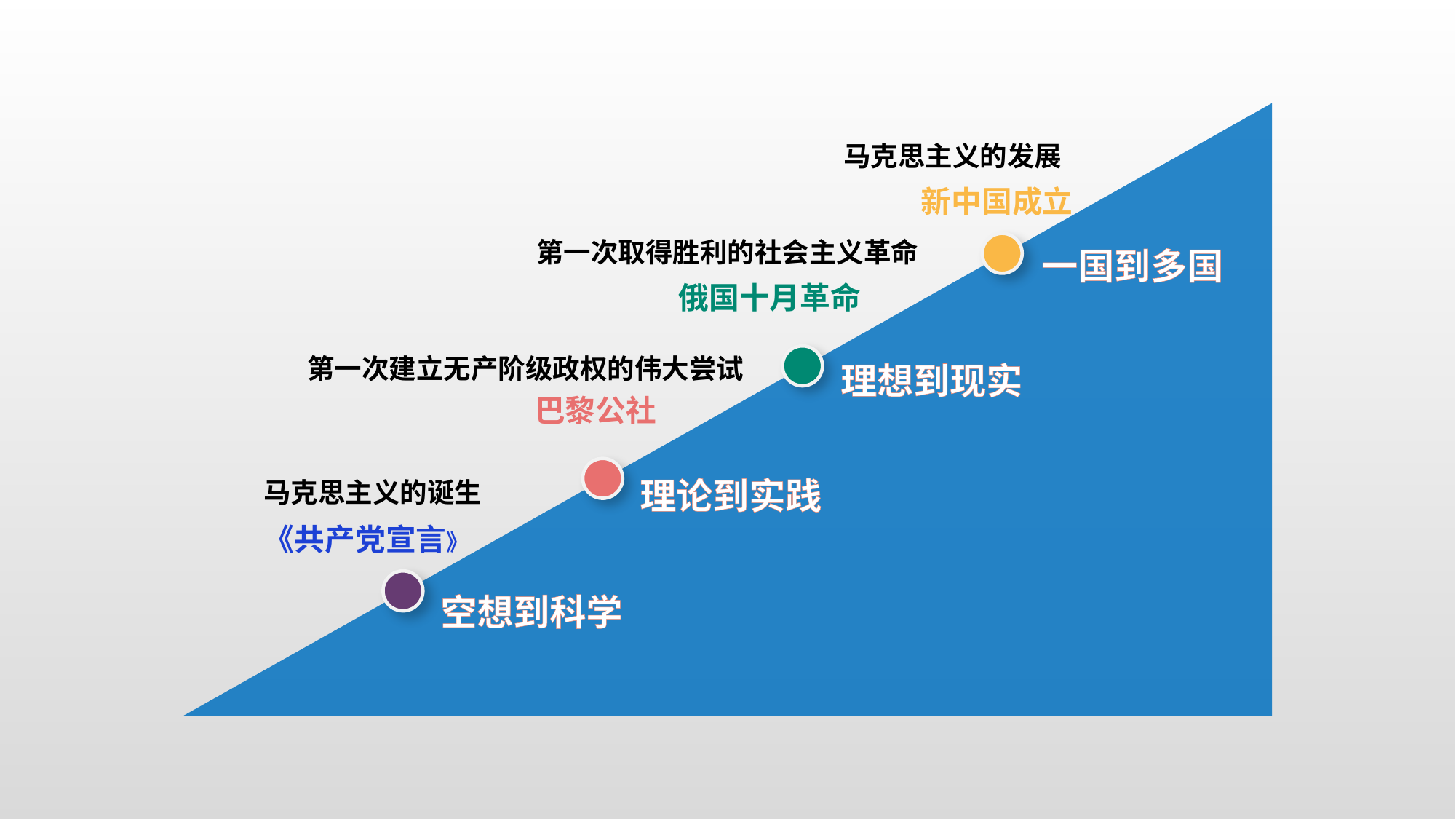

马克思主义的发展
新中国成立

第一次取得胜利的社会主义革命
一国到多国
俄国十月革命

第一次建立无产阶级政权的伟大尝试
理想到现实
巴黎公社

理论到实践
马克思主义的诞生
《共产党宣言》

空想到科学